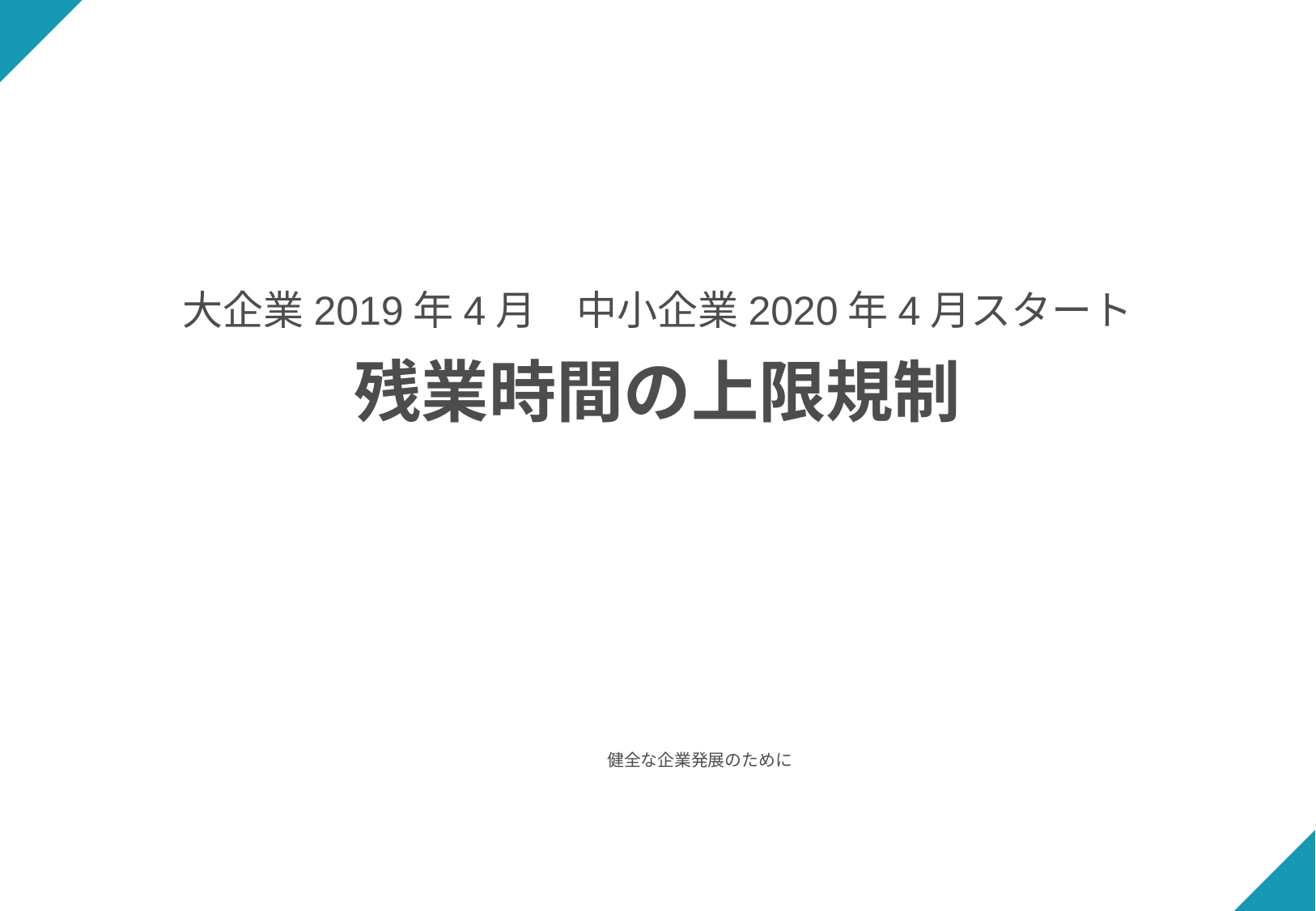

#
大企業2019年4月　中小企業2020年4月スタート
残業時間の上限規制
健全な企業発展のために

5